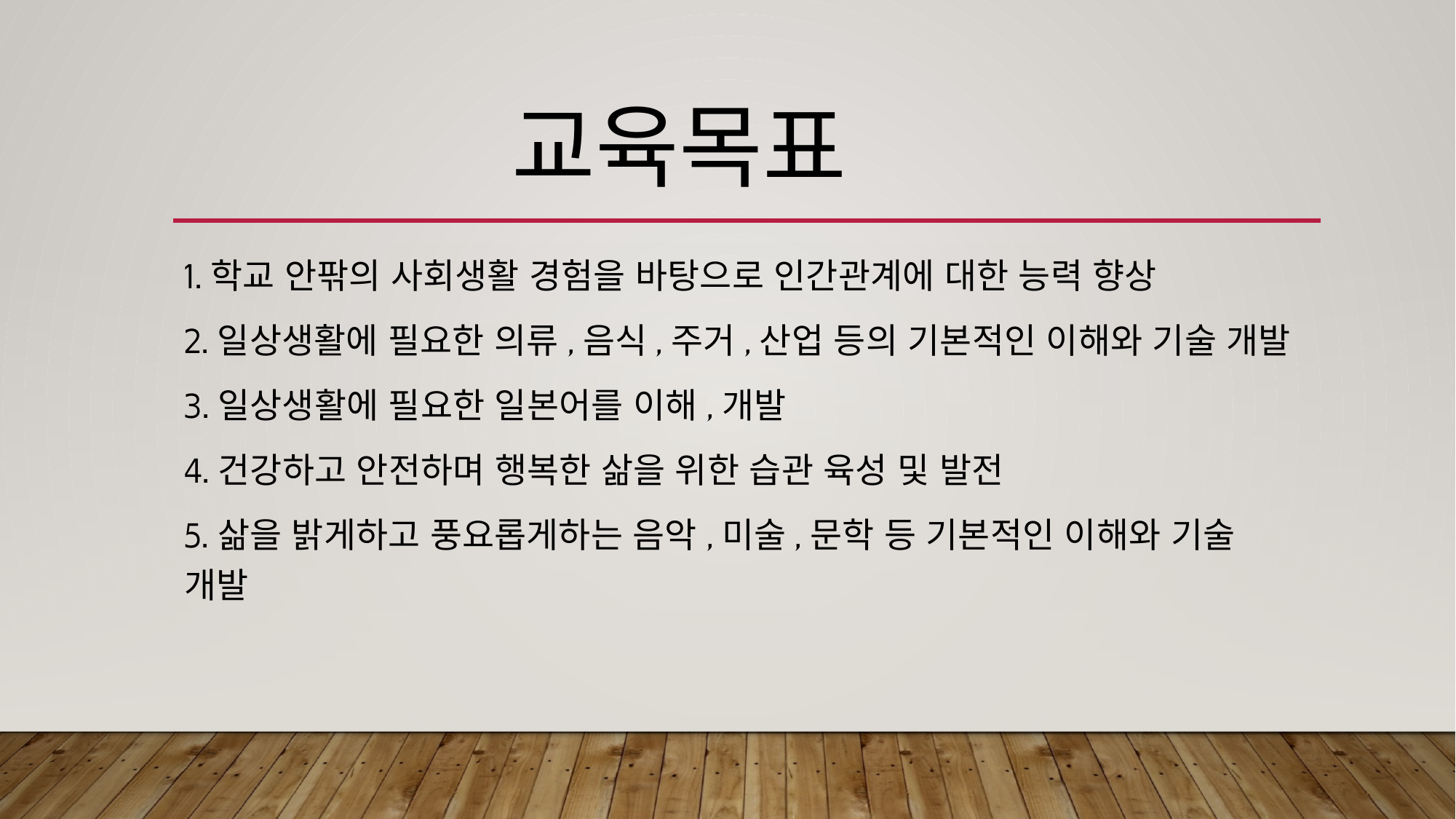

# 교육목표
1.학교 안팎의 사회생활 경험을 바탕으로 인간관계에 대한 능력 향상
2.일상생활에 필요한 의류,음식,주거,산업 등의 기본적인 이해와 기술 개발
3.일상생활에 필요한 일본어를 이해,개발
4.건강하고 안전하며 행복한 삶을 위한 습관 육성 및 발전
5.삶을 밝게하고 풍요롭게하는 음악,미술,문학 등 기본적인 이해와 기술 개발